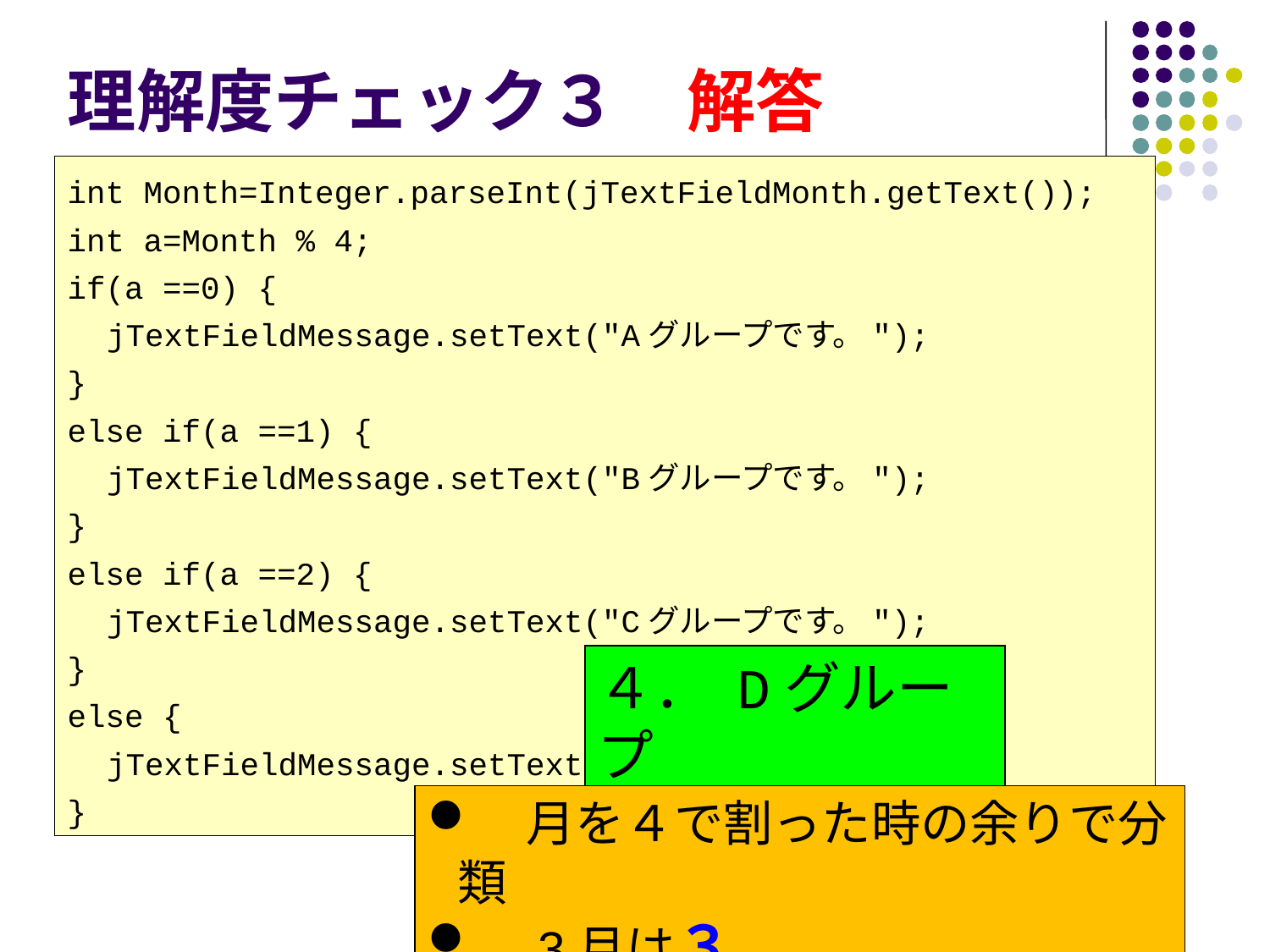

# 理解度チェック３　解答
int Month=Integer.parseInt(jTextFieldMonth.getText());
int a=Month % 4;
if(a ==0) {
　jTextFieldMessage.setText("Aグループです。");
}
else if(a ==1) {
　jTextFieldMessage.setText("Bグループです。");
}
else if(a ==2) {
　jTextFieldMessage.setText("Cグループです。");
}
else {
　jTextFieldMessage.setText("Dグループです。");
}
４． Dグループ
　月を４で割った時の余りで分類
　3月は３